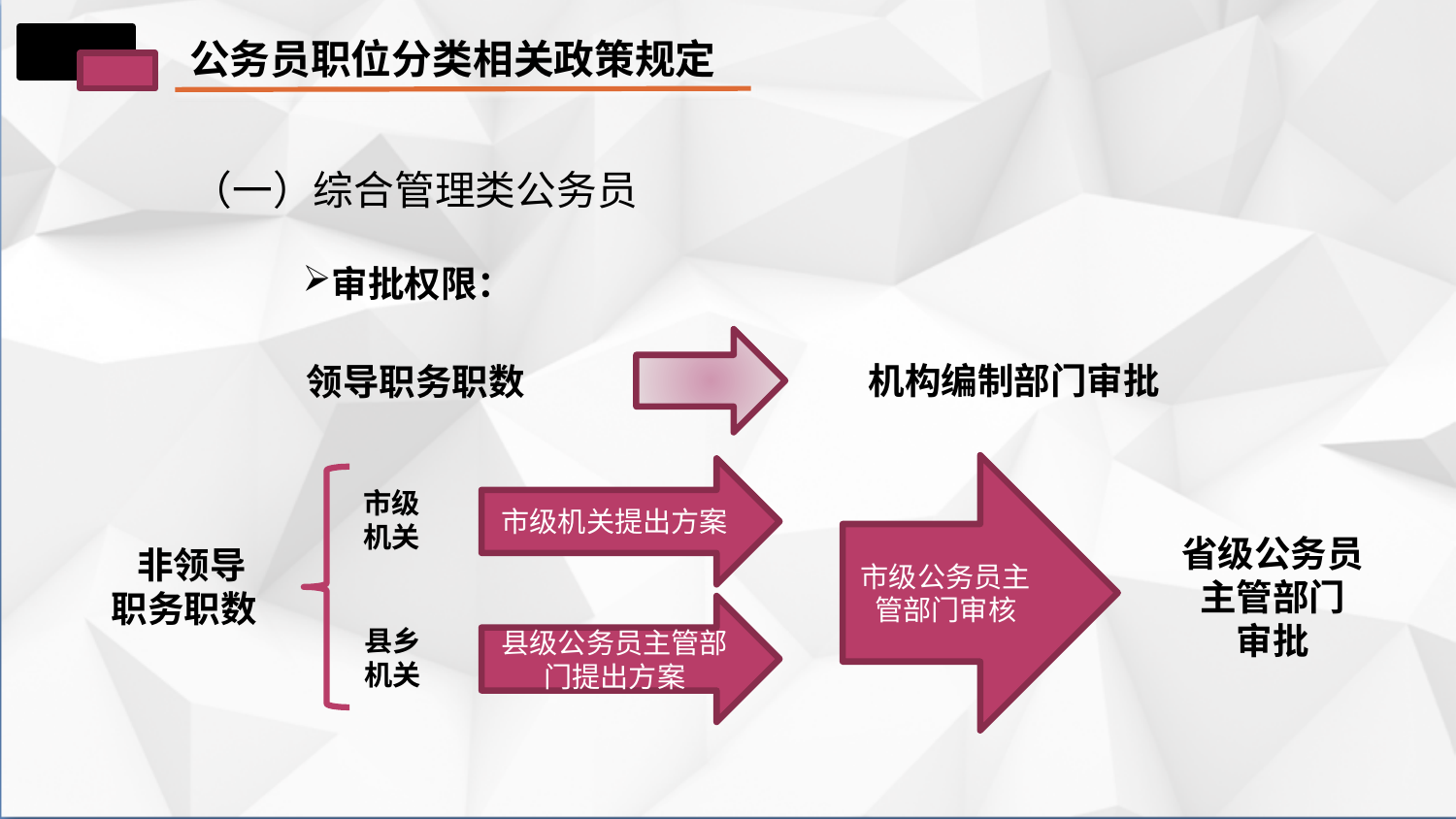

公务员职位分类相关政策规定

（一）综合管理类公务员
审批权限：

机构编制部门审批
领导职务职数
市级公务员主管部门审核
市级机关提出方案

市级机关
省级公务员主管部门
审批
  非领导
职务职数
县级公务员主管部门提出方案
县乡机关